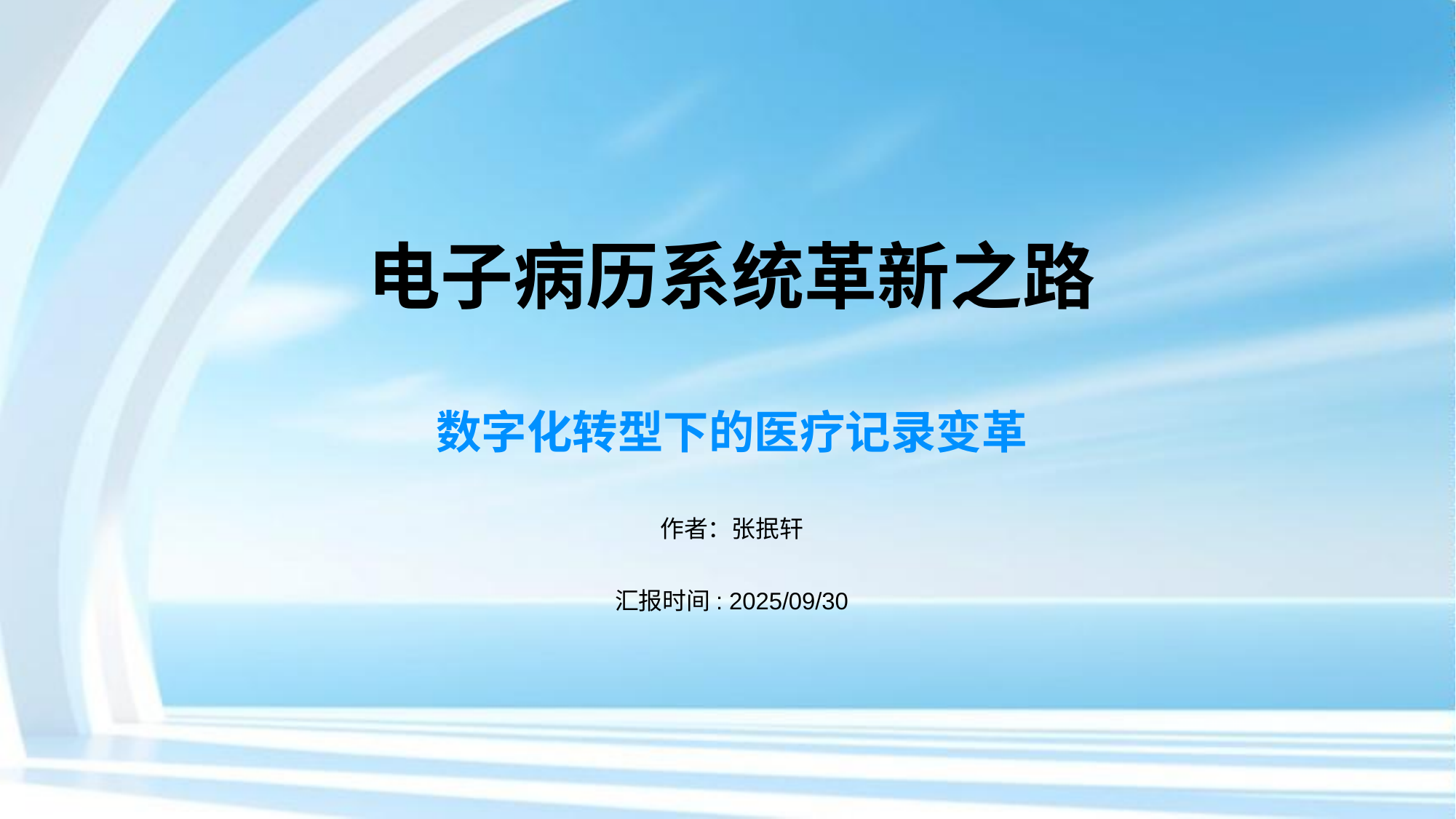

电子病历系统革新之路
数字化转型下的医疗记录变革

作者：张抿轩

汇报时间: 2025/09/30